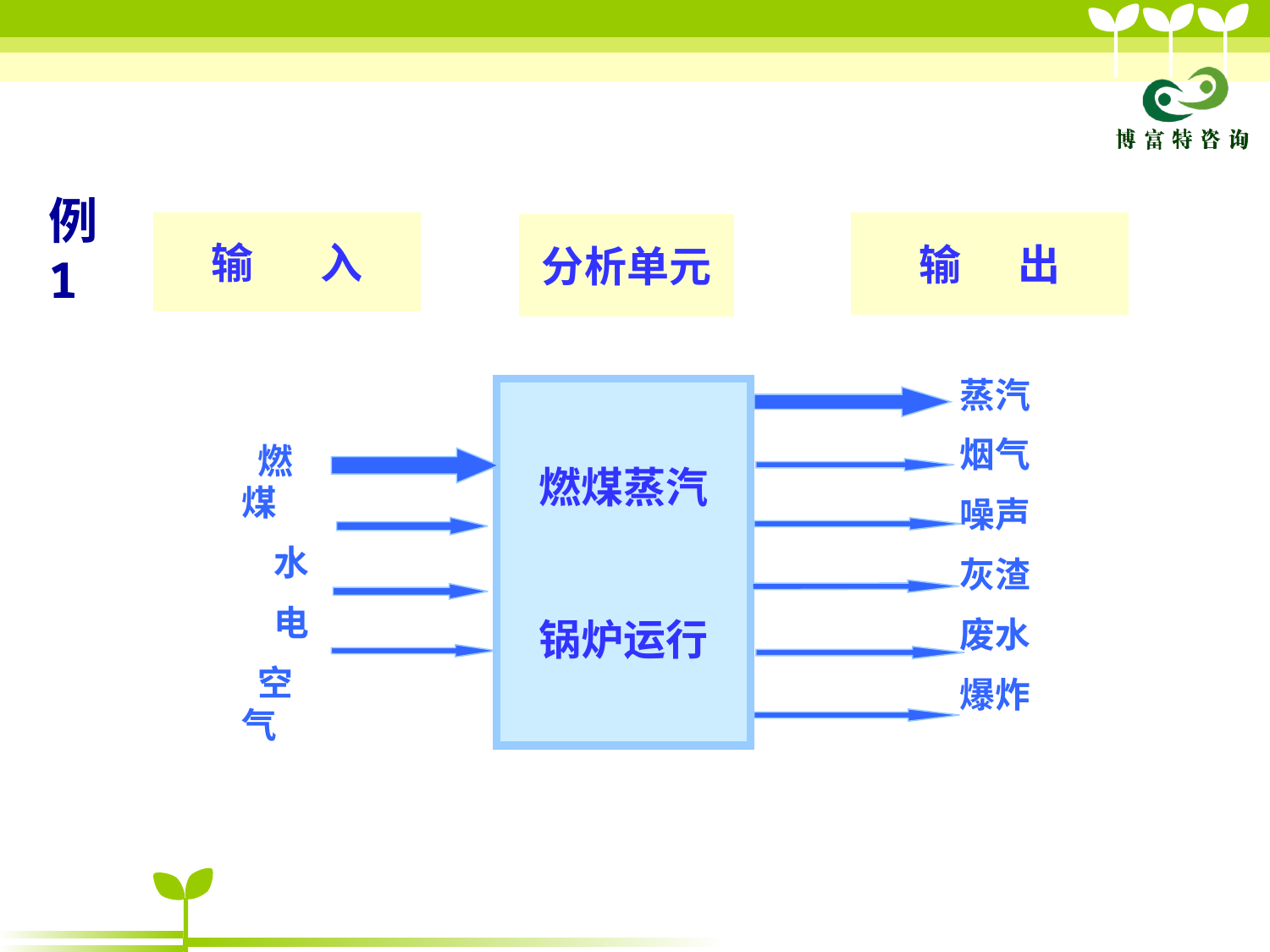

例1
输      出
输       入
分析单元
蒸汽
烟气
噪声
灰渣
废水
爆炸
燃煤蒸汽

锅炉运行

 燃煤
   水
   电
 空气